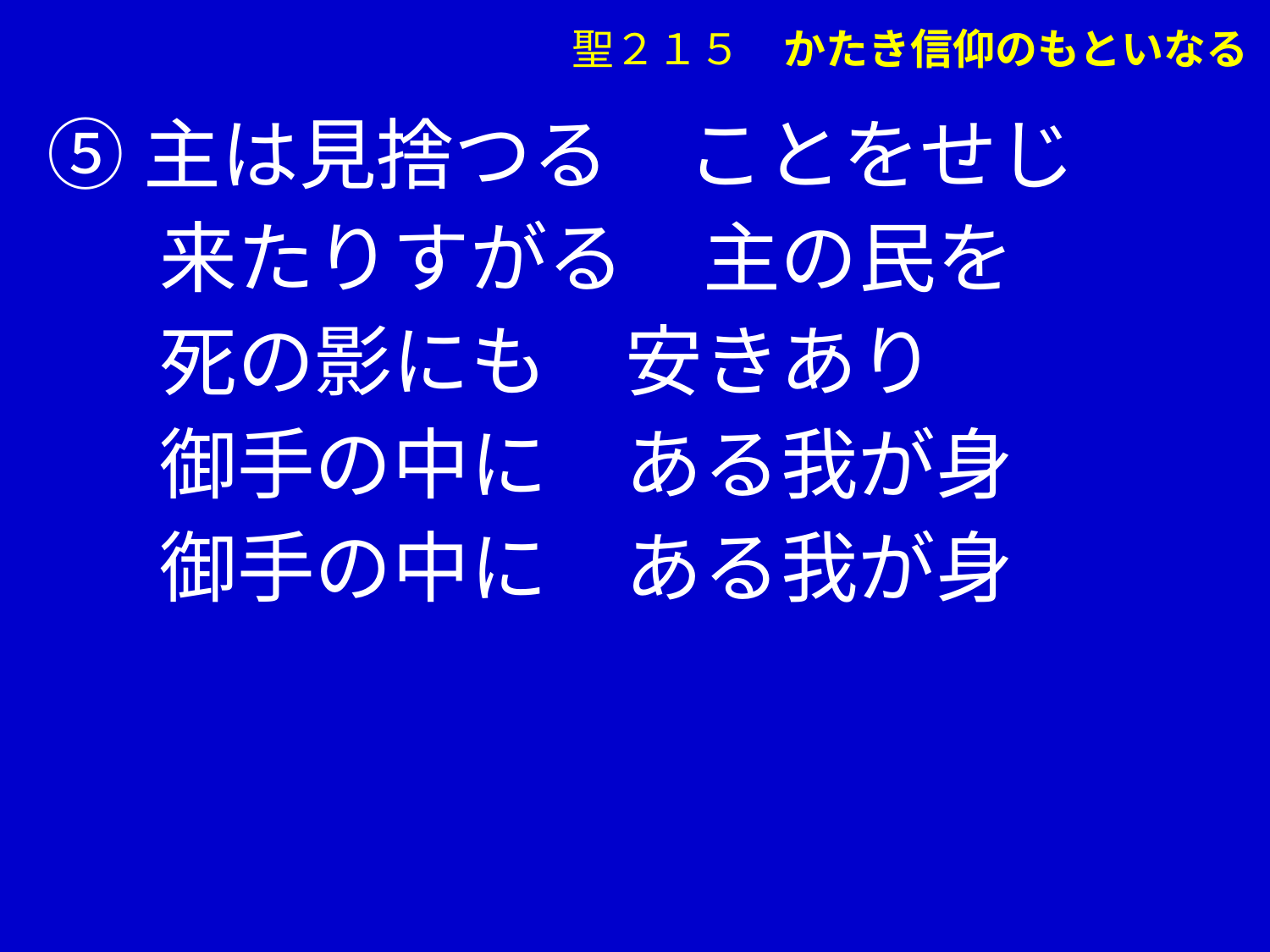

聖２１５　かたき信仰のもといなる
  ⑤主は見捨つる　ことをせじ
　    来たりすがる　主の民を
　    死の影にも　安きあり
　    御手の中に　ある我が身
　    御手の中に　ある我が身